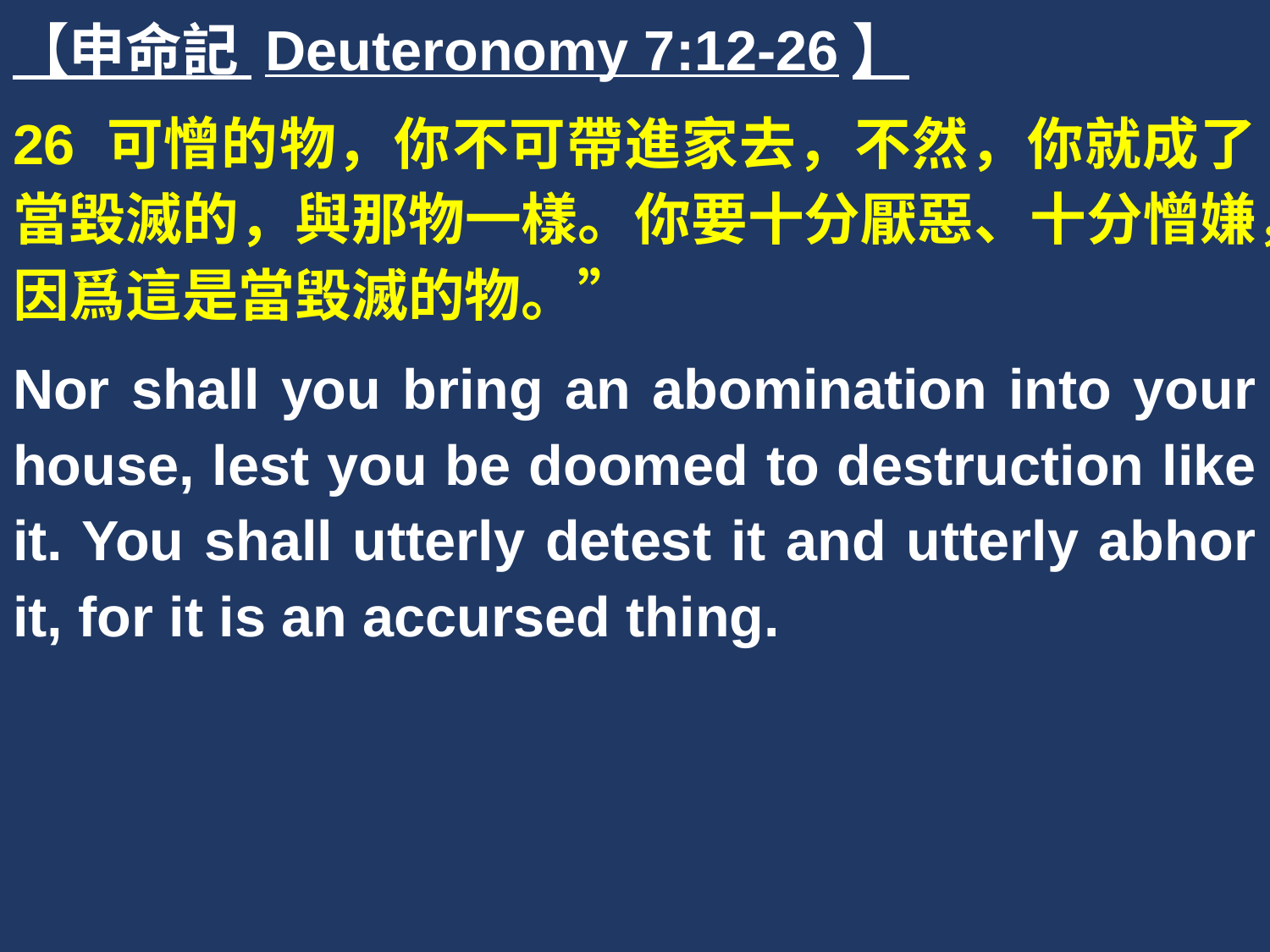

【申命記 Deuteronomy 7:12-26】
26 可憎的物，你不可帶進家去，不然，你就成了當毀滅的，與那物一樣。你要十分厭惡、十分憎嫌，因爲這是當毀滅的物。”
Nor shall you bring an abomination into your house, lest you be doomed to destruction like it. You shall utterly detest it and utterly abhor it, for it is an accursed thing.